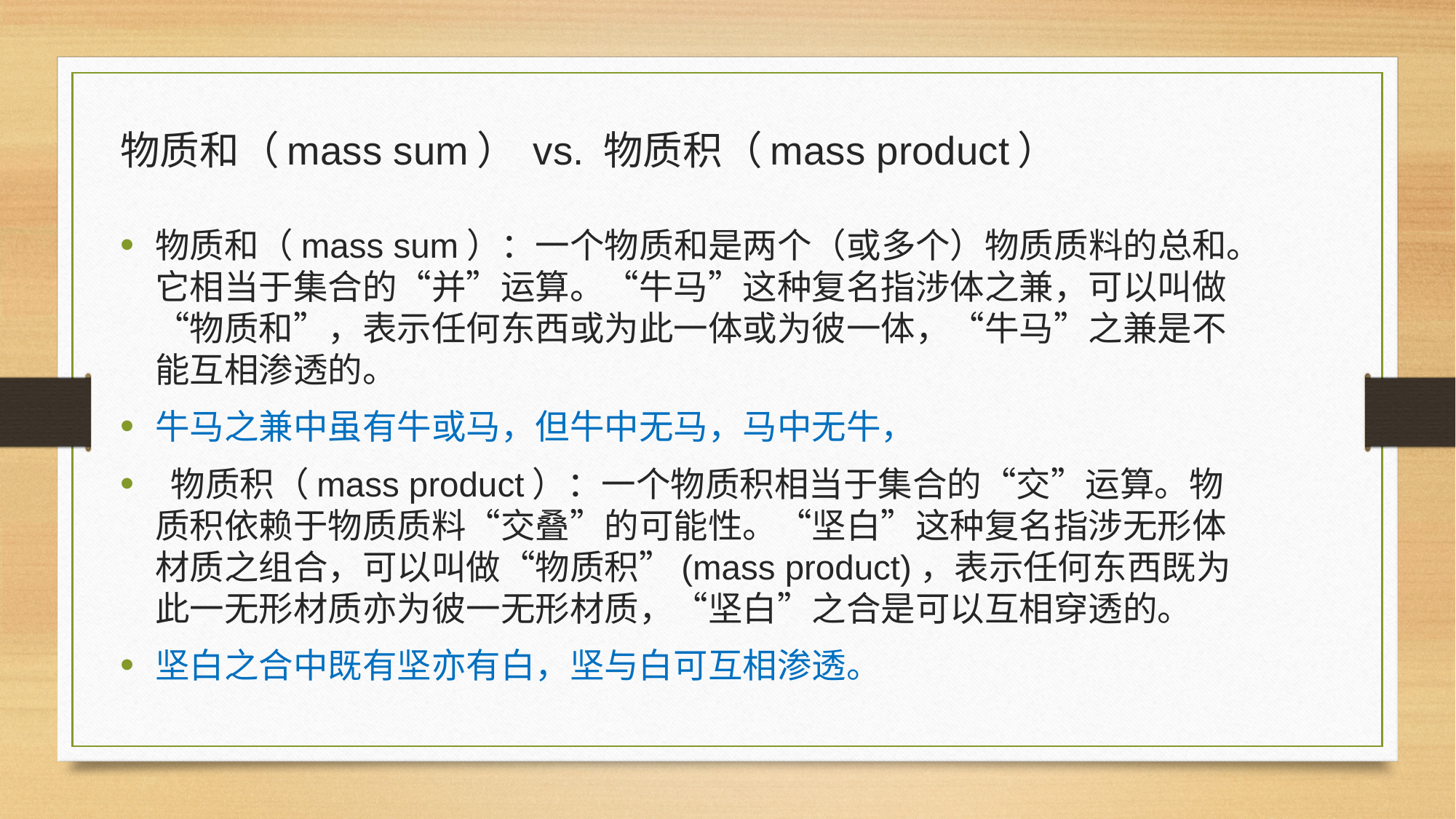

物质和（mass sum） vs. 物质积（mass product）
物质和（mass sum）：一个物质和是两个（或多个）物质质料的总和。它相当于集合的“并”运算。“牛马”这种复名指涉体之兼，可以叫做“物质和”，表示任何东西或为此一体或为彼一体，“牛马”之兼是不能互相渗透的。
牛马之兼中虽有牛或马，但牛中无马，马中无牛，
 物质积（mass product）：一个物质积相当于集合的“交”运算。物质积依赖于物质质料“交叠”的可能性。“坚白”这种复名指涉无形体材质之组合，可以叫做“物质积”(mass product)，表示任何东西既为此一无形材质亦为彼一无形材质，“坚白”之合是可以互相穿透的。
坚白之合中既有坚亦有白，坚与白可互相渗透。